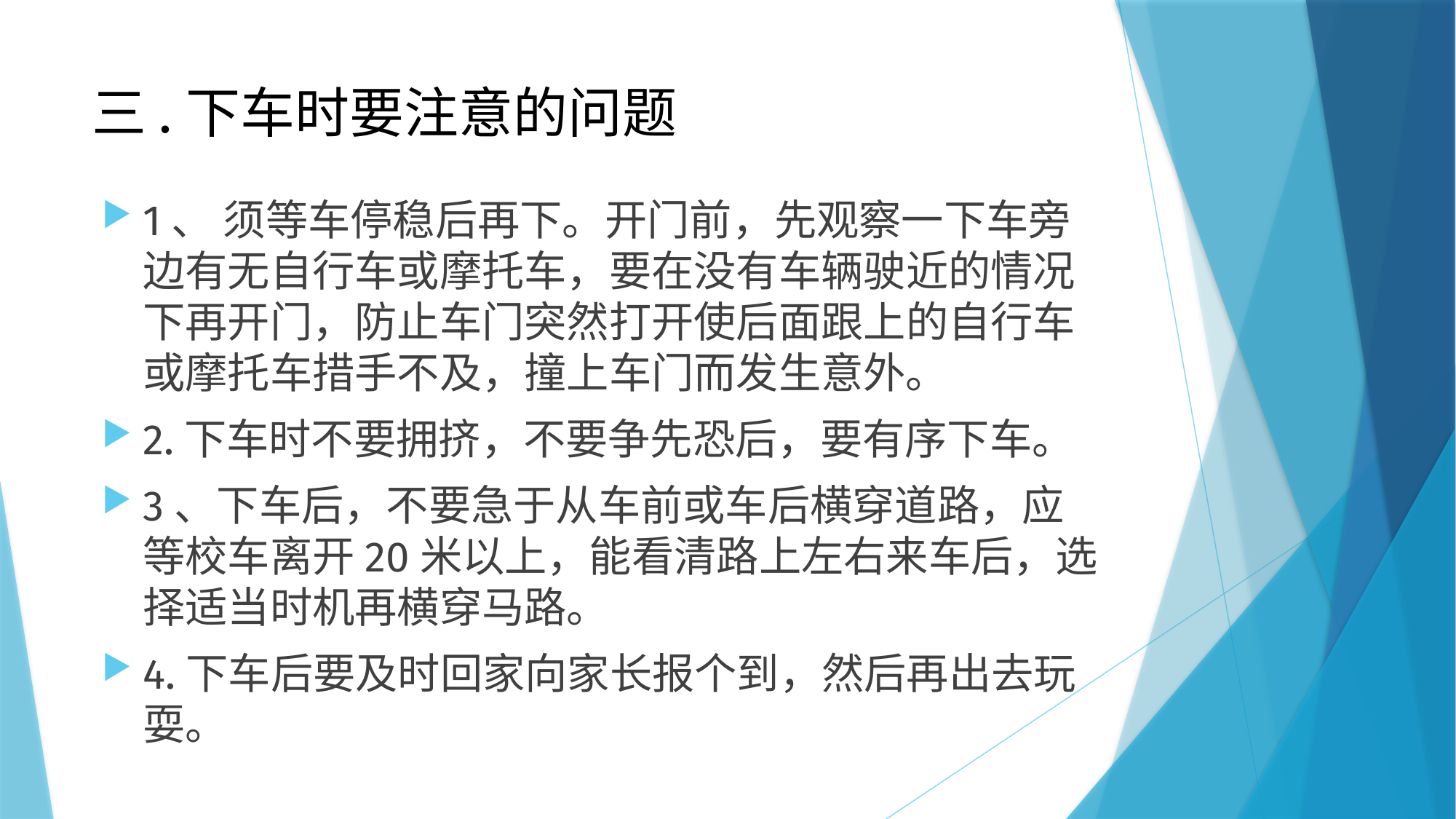

# 三.下车时要注意的问题
1、 须等车停稳后再下。开门前，先观察一下车旁边有无自行车或摩托车，要在没有车辆驶近的情况下再开门，防止车门突然打开使后面跟上的自行车或摩托车措手不及，撞上车门而发生意外。
2.下车时不要拥挤，不要争先恐后，要有序下车。
3、下车后，不要急于从车前或车后横穿道路，应等校车离开20米以上，能看清路上左右来车后，选择适当时机再横穿马路。
4.下车后要及时回家向家长报个到，然后再出去玩耍。